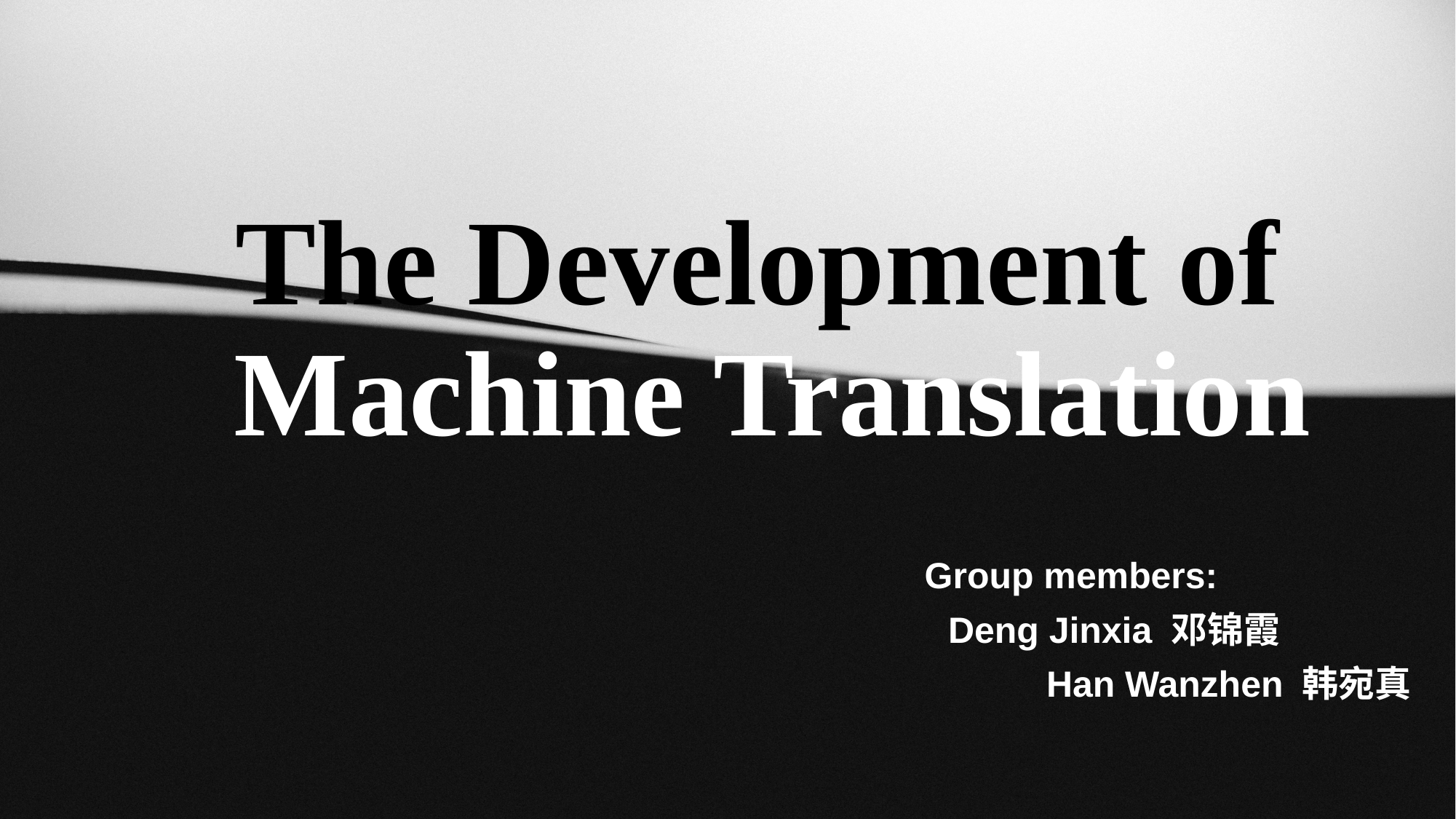

# The Development of Machine Translation
Group members:
Deng Jinxia 邓锦霞
Han Wanzhen 韩宛真